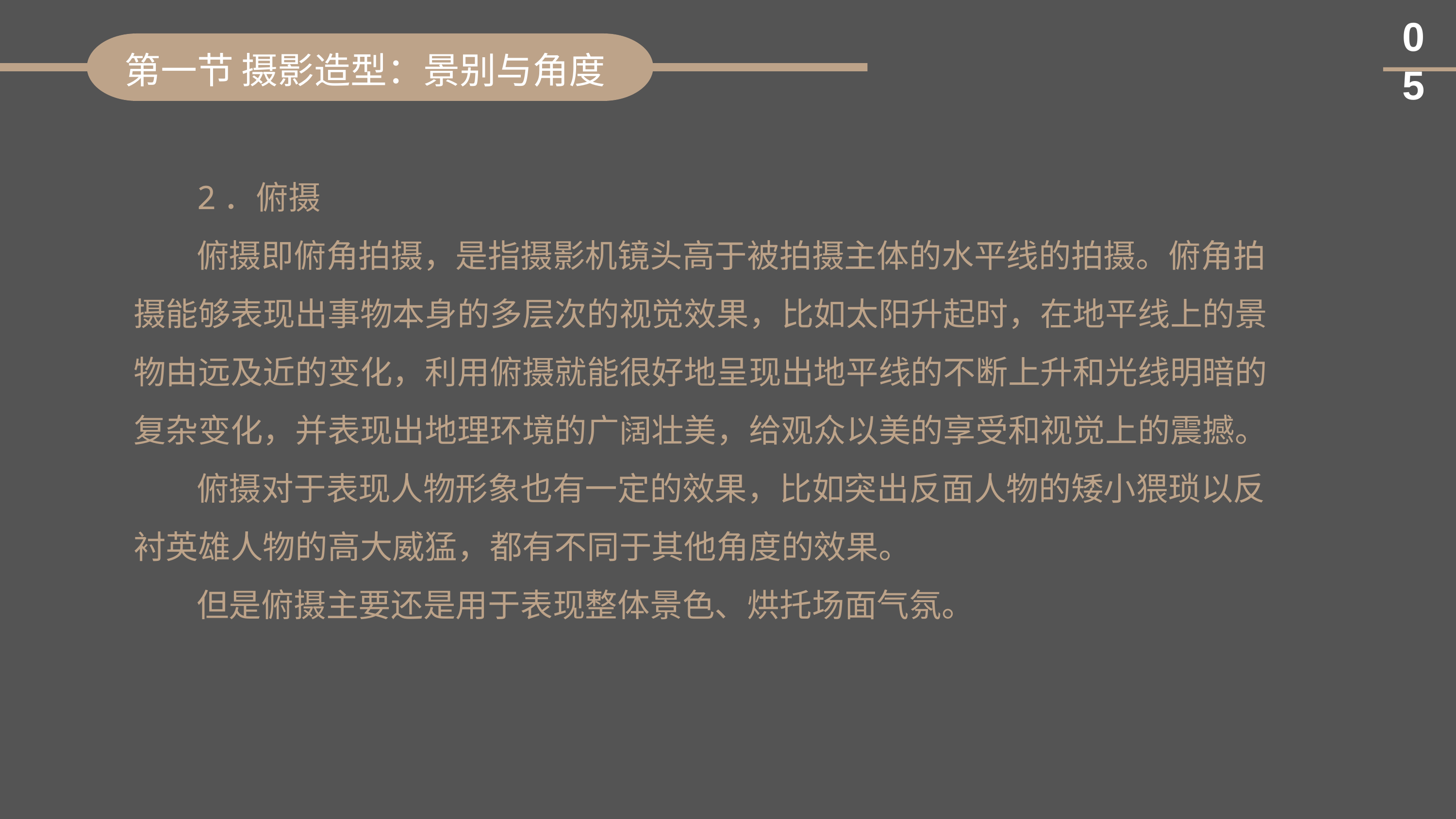

05

第一节 摄影造型：景别与角度

2．俯摄
俯摄即俯角拍摄，是指摄影机镜头高于被拍摄主体的水平线的拍摄。俯角拍摄能够表现出事物本身的多层次的视觉效果，比如太阳升起时，在地平线上的景物由远及近的变化，利用俯摄就能很好地呈现出地平线的不断上升和光线明暗的复杂变化，并表现出地理环境的广阔壮美，给观众以美的享受和视觉上的震撼。
俯摄对于表现人物形象也有一定的效果，比如突出反面人物的矮小猥琐以反衬英雄人物的高大威猛，都有不同于其他角度的效果。
但是俯摄主要还是用于表现整体景色、烘托场面气氛。